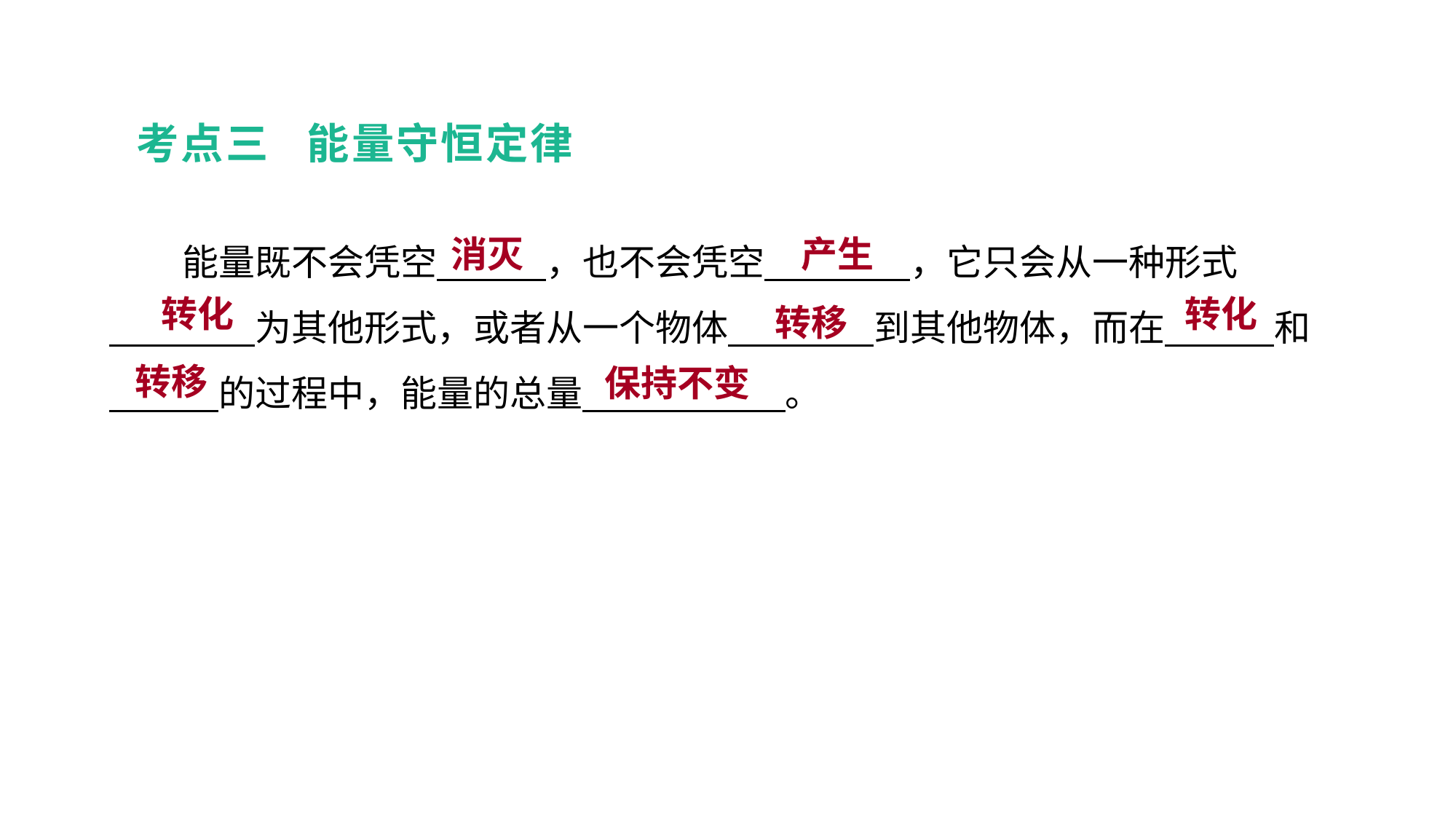

考点三　能量守恒定律
消灭
产生
　　能量既不会凭空　　　，也不会凭空　　　　，它只会从一种形式
　　　　为其他形式，或者从一个物体　　　　到其他物体，而在　　　和
　　　的过程中，能量的总量　　　       　。
教材梳理 夯实基础
转化
转化
转移
转移
保持不变